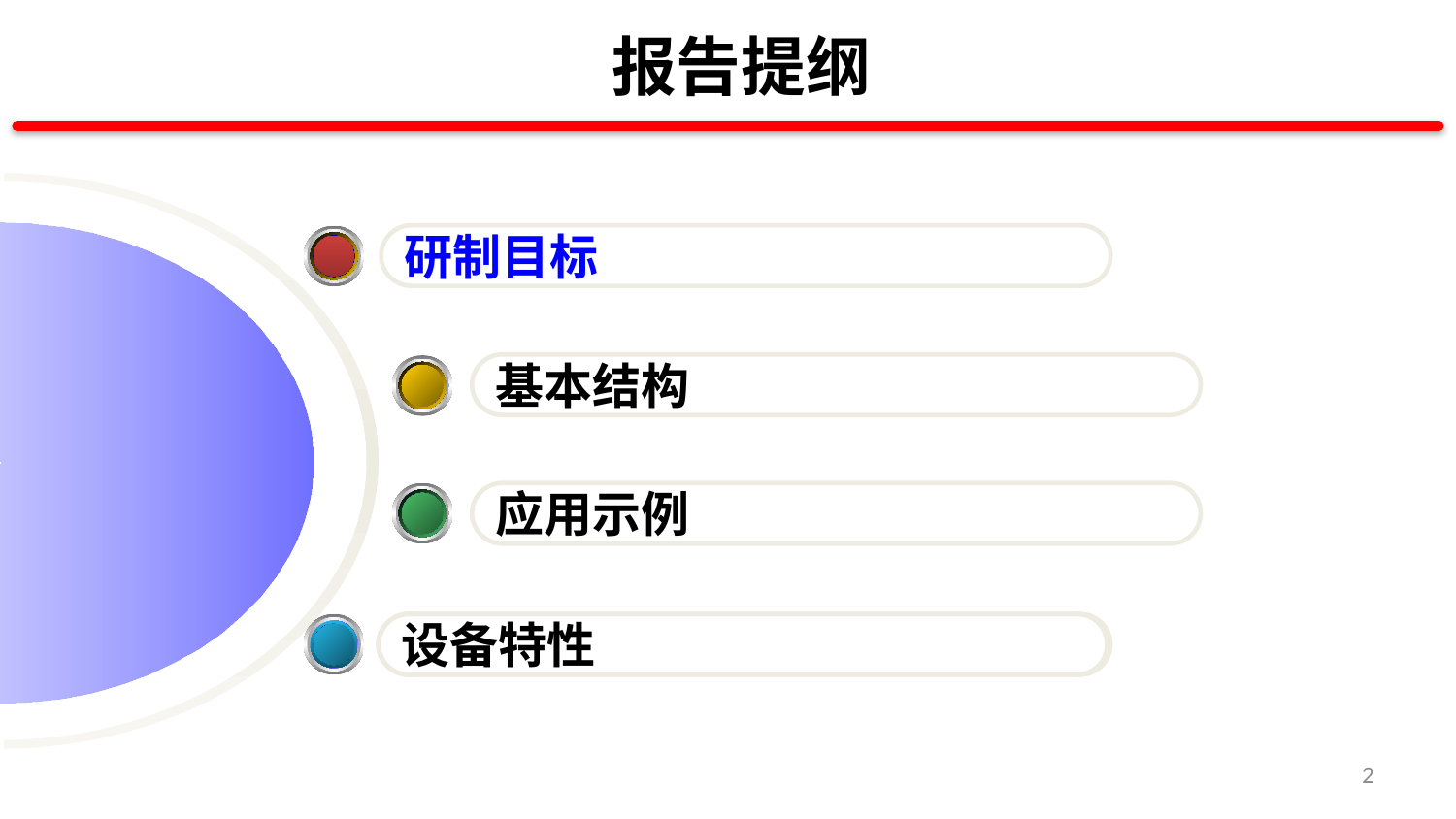

# 报告提纲

研制目标

基本结构

应用示例

设备特性
2